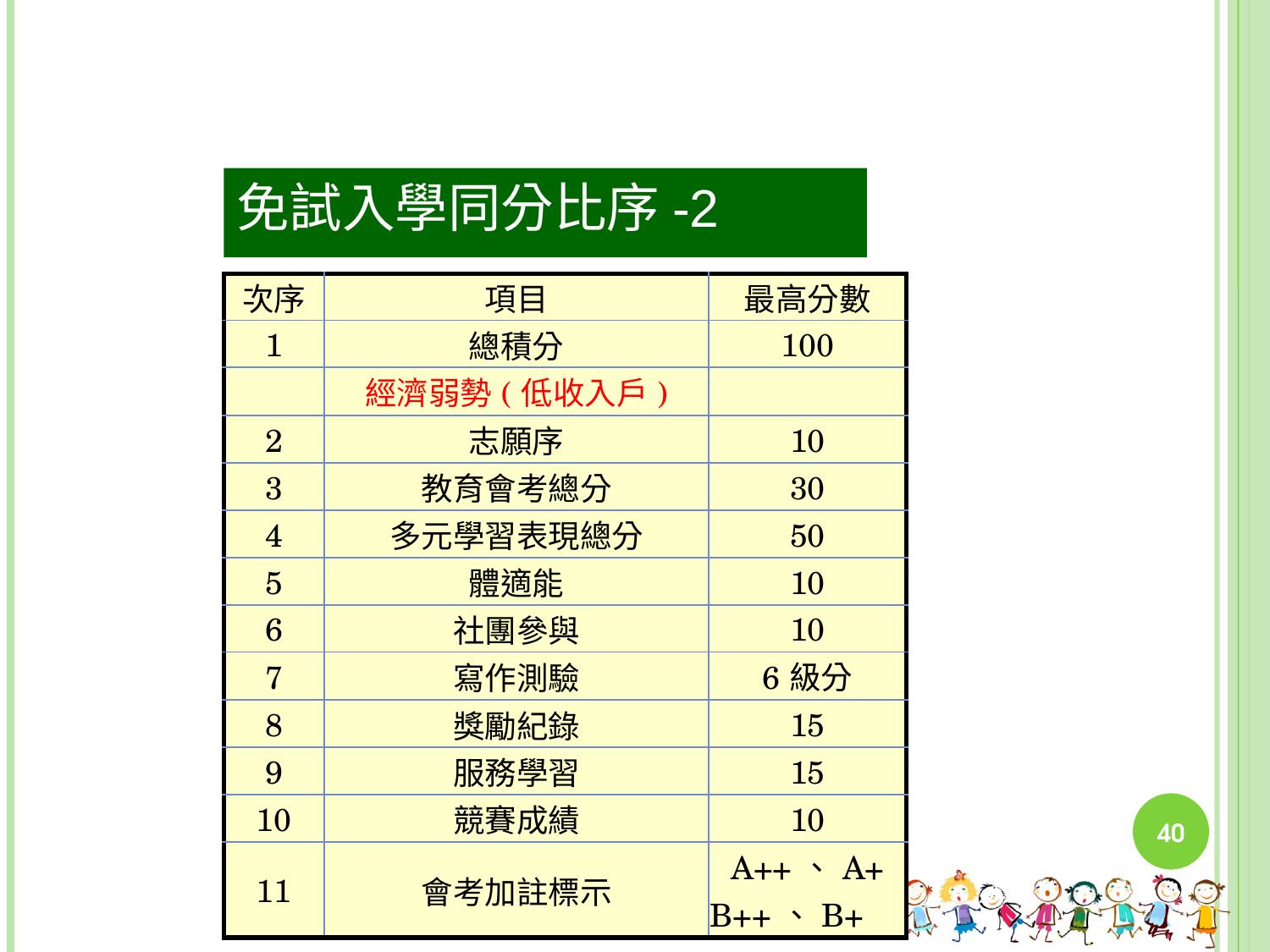

免試入學同分比序-2
| 次序 | 項目 | 最高分數 |
| --- | --- | --- |
| 1 | 總積分 | 100 |
|  | 經濟弱勢(低收入戶) |  |
| 2 | 志願序 | 10 |
| 3 | 教育會考總分 | 30 |
| 4 | 多元學習表現總分 | 50 |
| 5 | 體適能 | 10 |
| 6 | 社團參與 | 10 |
| 7 | 寫作測驗 | 6級分 |
| 8 | 獎勵紀錄 | 15 |
| 9 | 服務學習 | 15 |
| 10 | 競賽成績 | 10 |
| 11 | 會考加註標示 | A++、A+ B++、B+ |
40